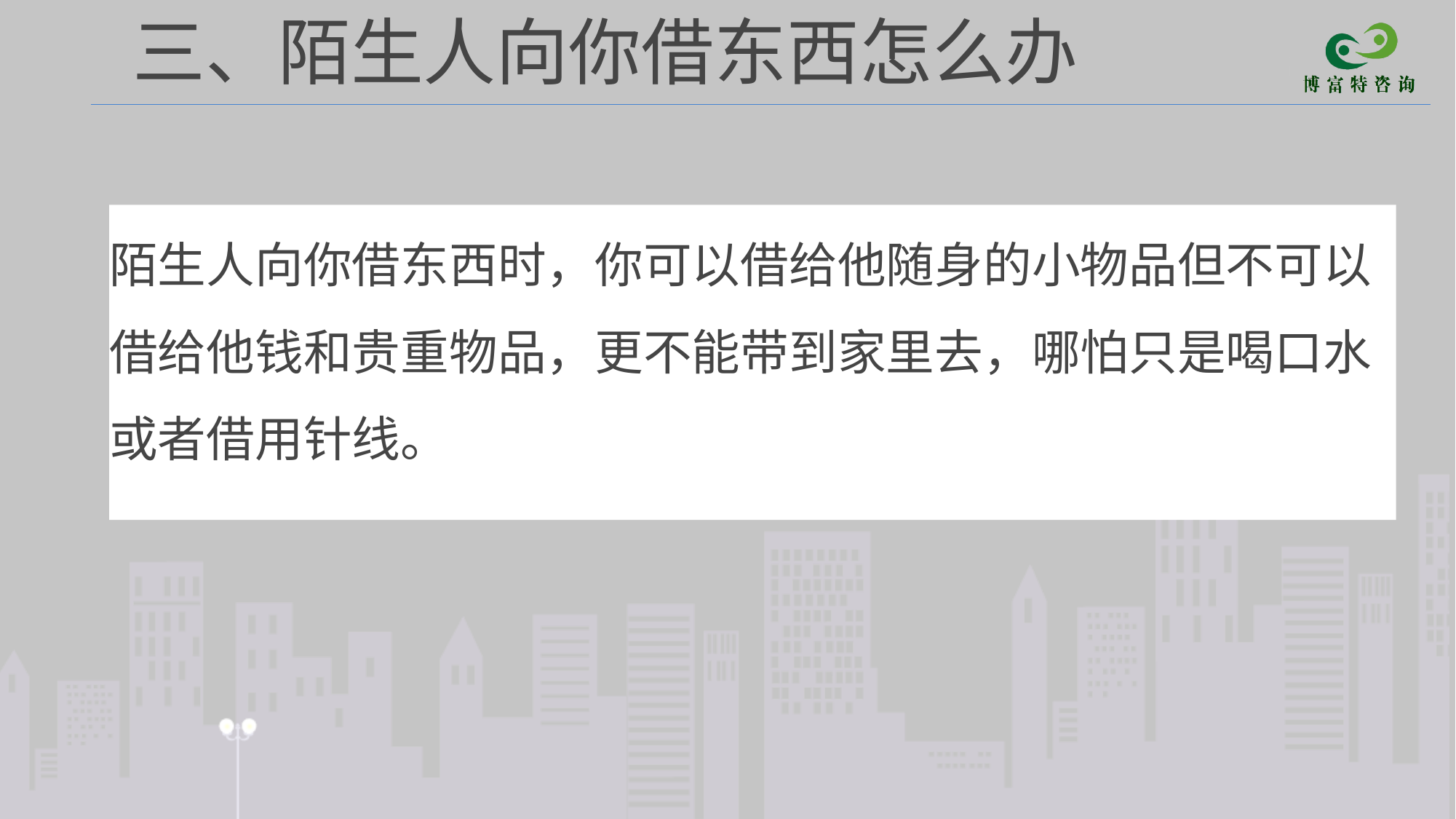

# 三、陌生人向你借东西怎么办
陌生人向你借东西时，你可以借给他随身的小物品但不可以借给他钱和贵重物品，更不能带到家里去，哪怕只是喝口水或者借用针线。
6